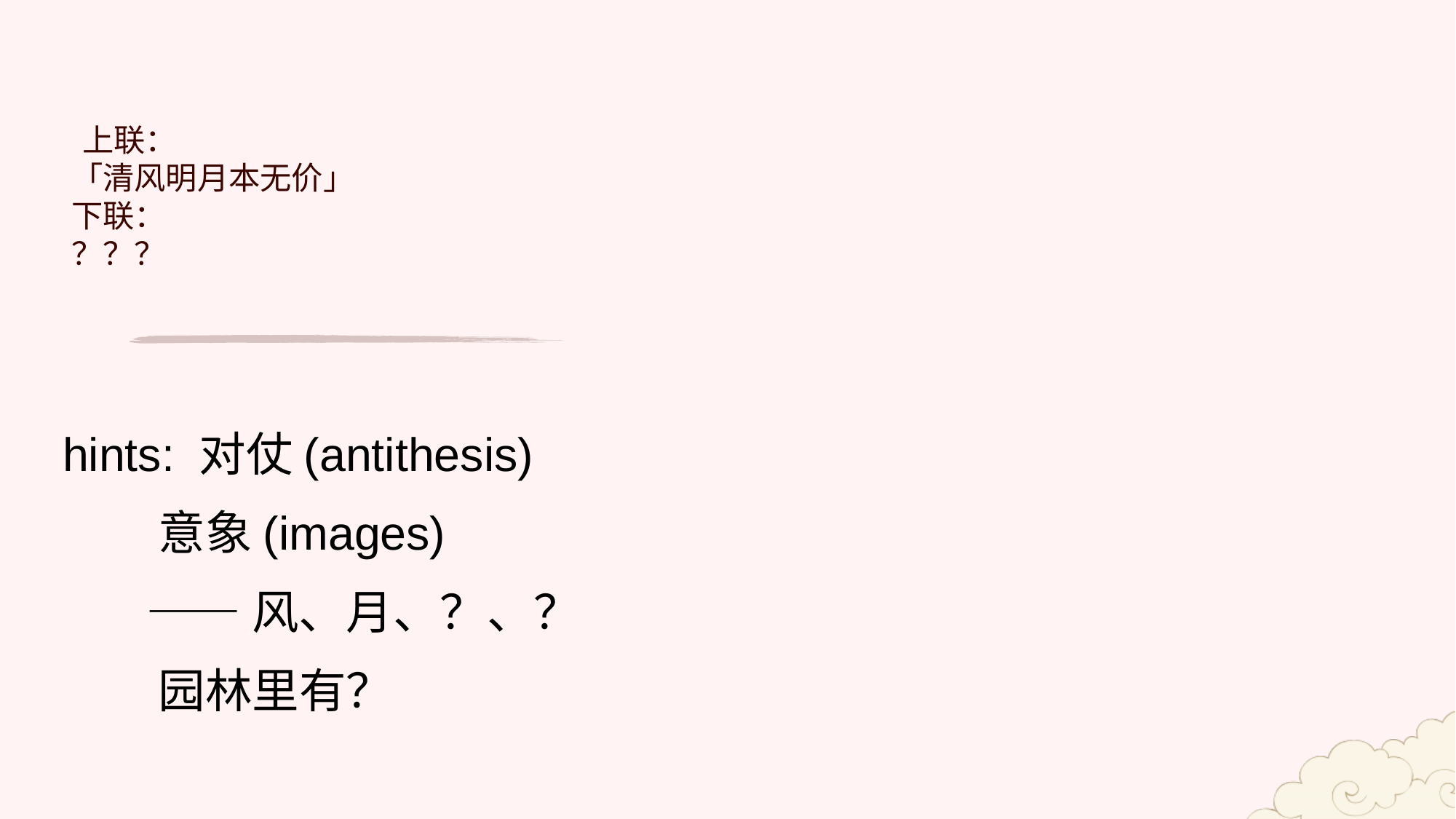

# 上联： 「清风明月本无价」 下联： ？？？

hints: 对仗(antithesis)
        意象(images)
        ——风、月、？、？
        园林里有？